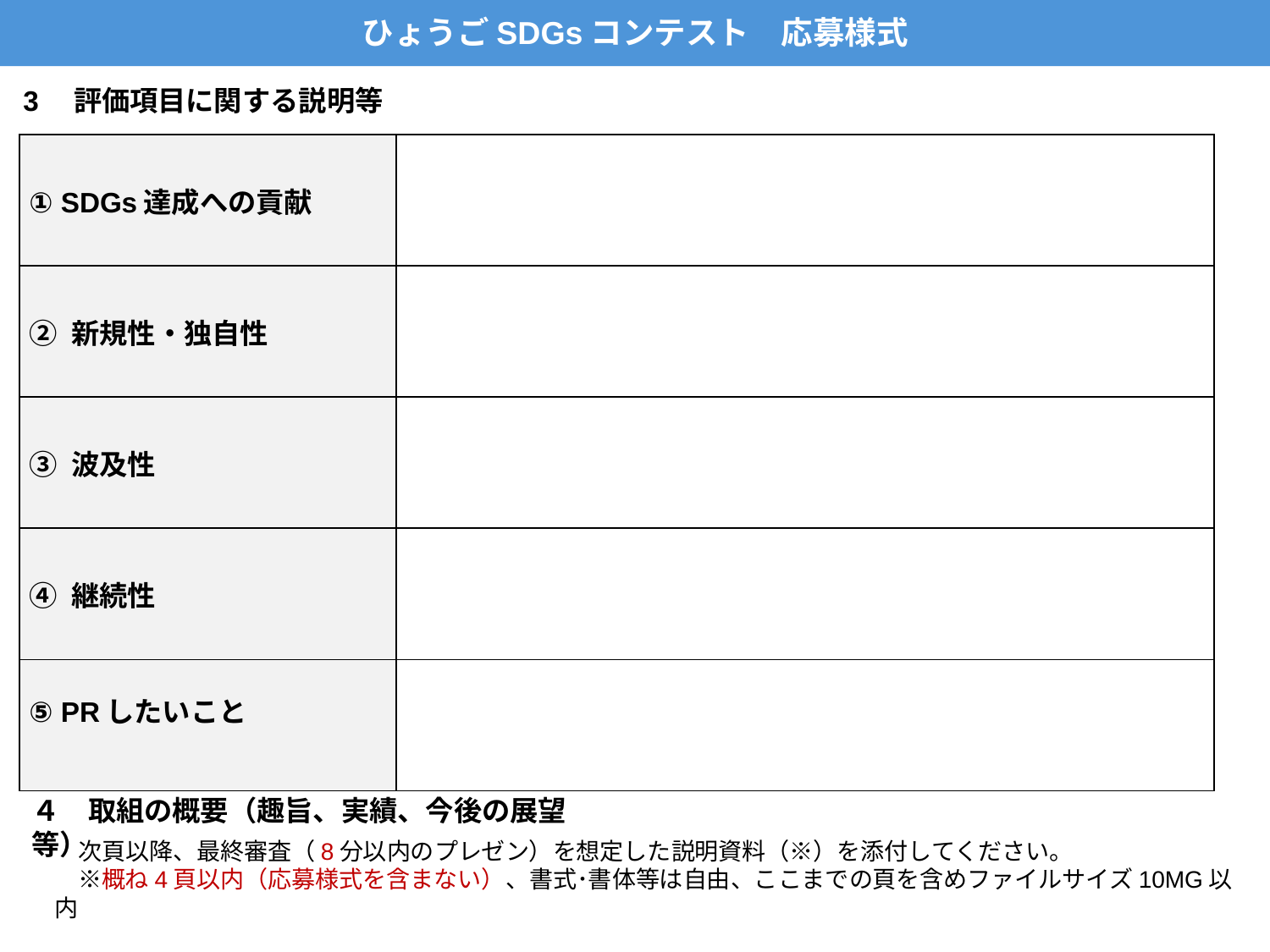

ひょうごSDGsコンテスト　応募様式
3　評価項目に関する説明等
| ① SDGs達成への貢献 |  |
| --- | --- |
| ② 新規性・独自性 |  |
| ③ 波及性 |  |
| ④ 継続性 |  |
| ⑤ PRしたいこと |  |
４　取組の概要（趣旨、実績、今後の展望等）
　次頁以降、最終審査（8分以内のプレゼン）を想定した説明資料（※）を添付してください。
　※概ね4頁以内（応募様式を含まない）、書式･書体等は自由、ここまでの頁を含めファイルサイズ10MG以内